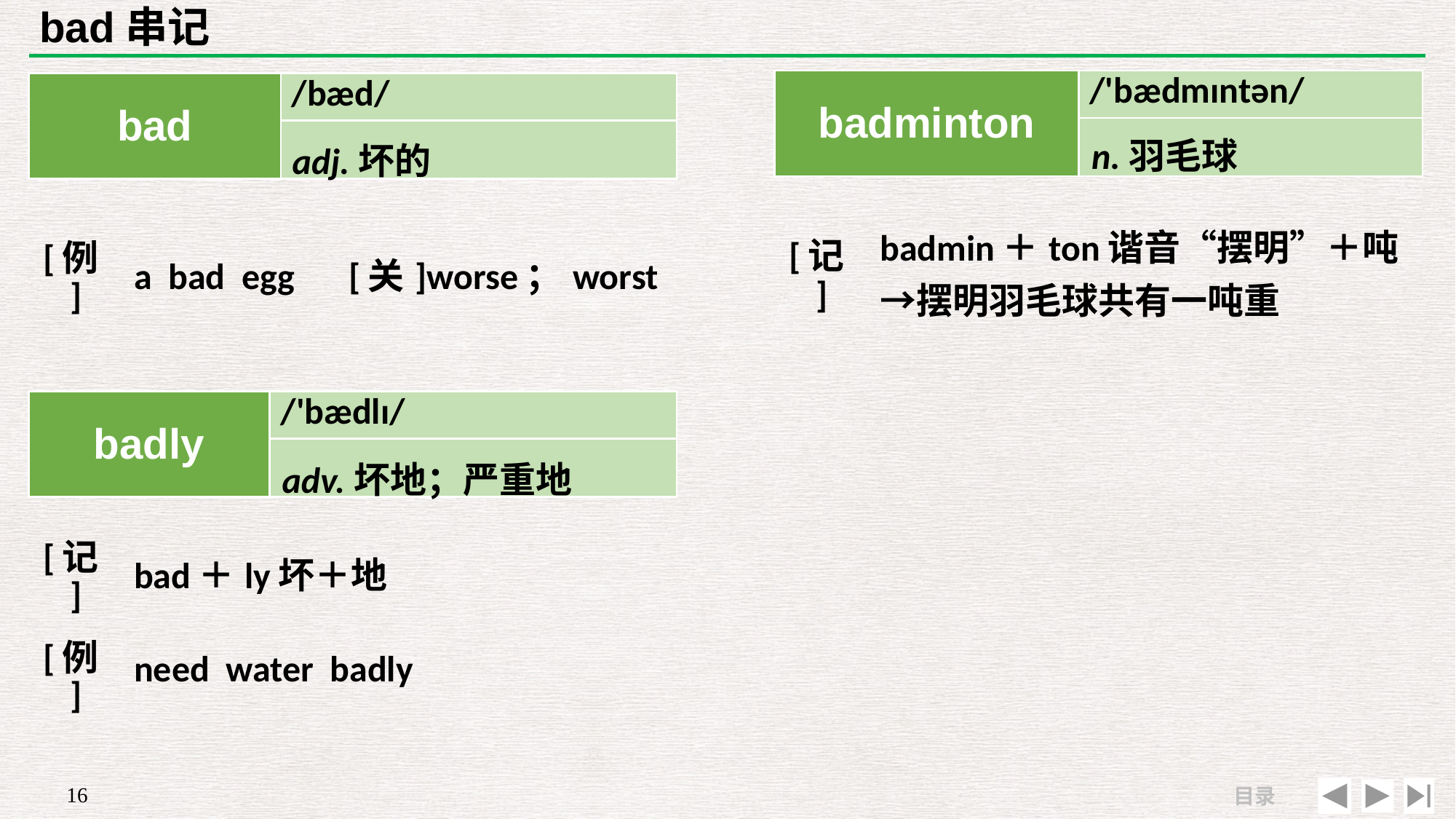

# bad串记

| badminton | /'bædmɪntən/ |
| --- | --- |
|  |  |
| bad | /bæd/ |
| --- | --- |
|  |  |
n.羽毛球
adj.坏的
|  |  |
| --- | --- |
| [例] | a bad egg　[关]worse；worst |
| [记] | badmin＋ton谐音“摆明”＋吨→摆明羽毛球共有一吨重 |
| --- | --- |
|  |  |
| badly | /'bædlɪ/ |
| --- | --- |
|  |  |
adv.坏地；严重地
| [记] | bad＋ly坏＋地 |
| --- | --- |
| [例] | need water badly |